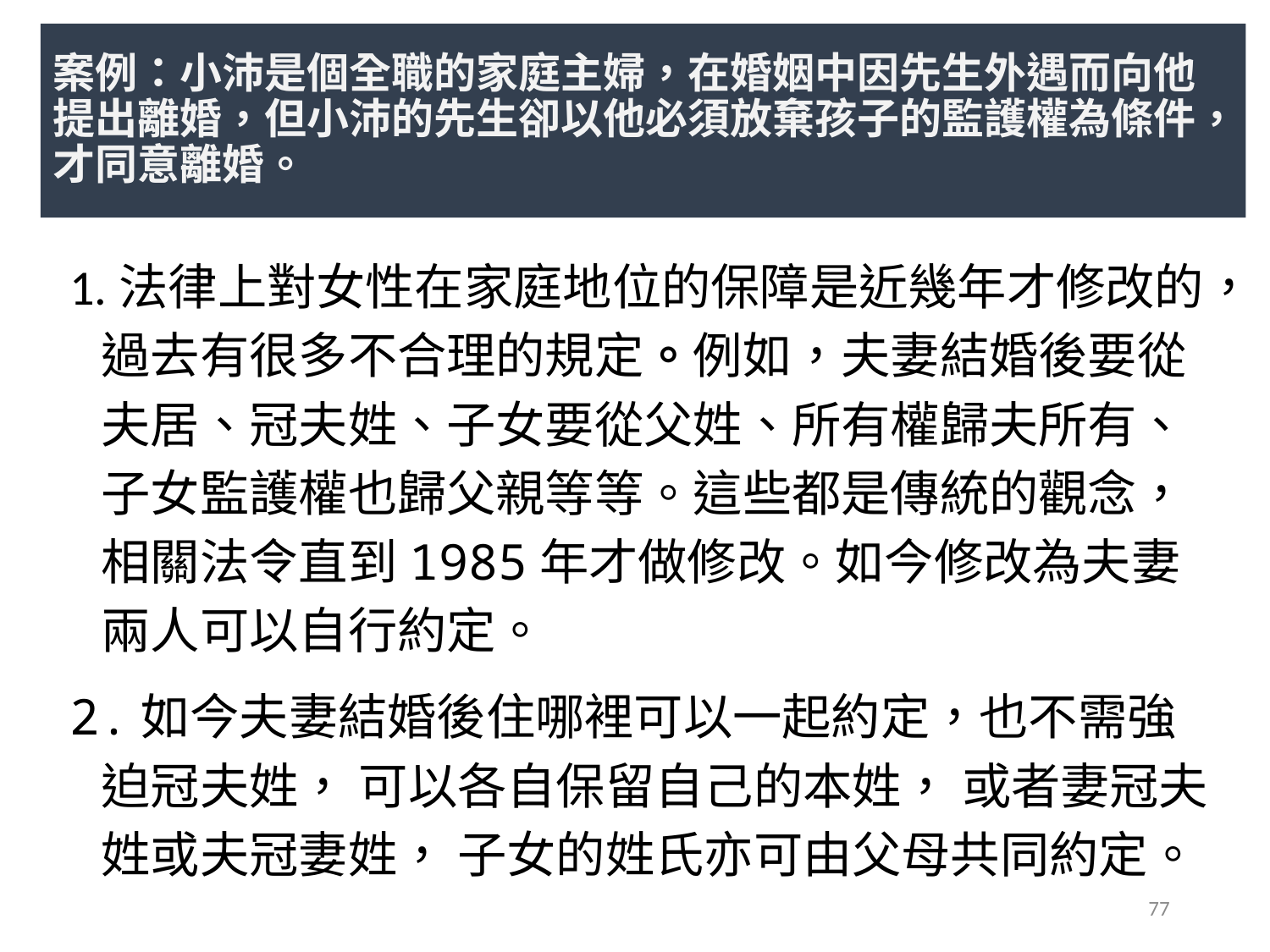

# 案例：小沛是個全職的家庭主婦，在婚姻中因先生外遇而向他提出離婚，但小沛的先生卻以他必須放棄孩子的監護權為條件，才同意離婚。
1.法律上對女性在家庭地位的保障是近幾年才修改的，過去有很多不合理的規定。例如，夫妻結婚後要從夫居、冠夫姓、子女要從父姓、所有權歸夫所有、子女監護權也歸父親等等。這些都是傳統的觀念，相關法令直到1985年才做修改。如今修改為夫妻兩人可以自行約定。
2.如今夫妻結婚後住哪裡可以一起約定，也不需強迫冠夫姓， 可以各自保留自己的本姓， 或者妻冠夫姓或夫冠妻姓， 子女的姓氏亦可由父母共同約定。
77